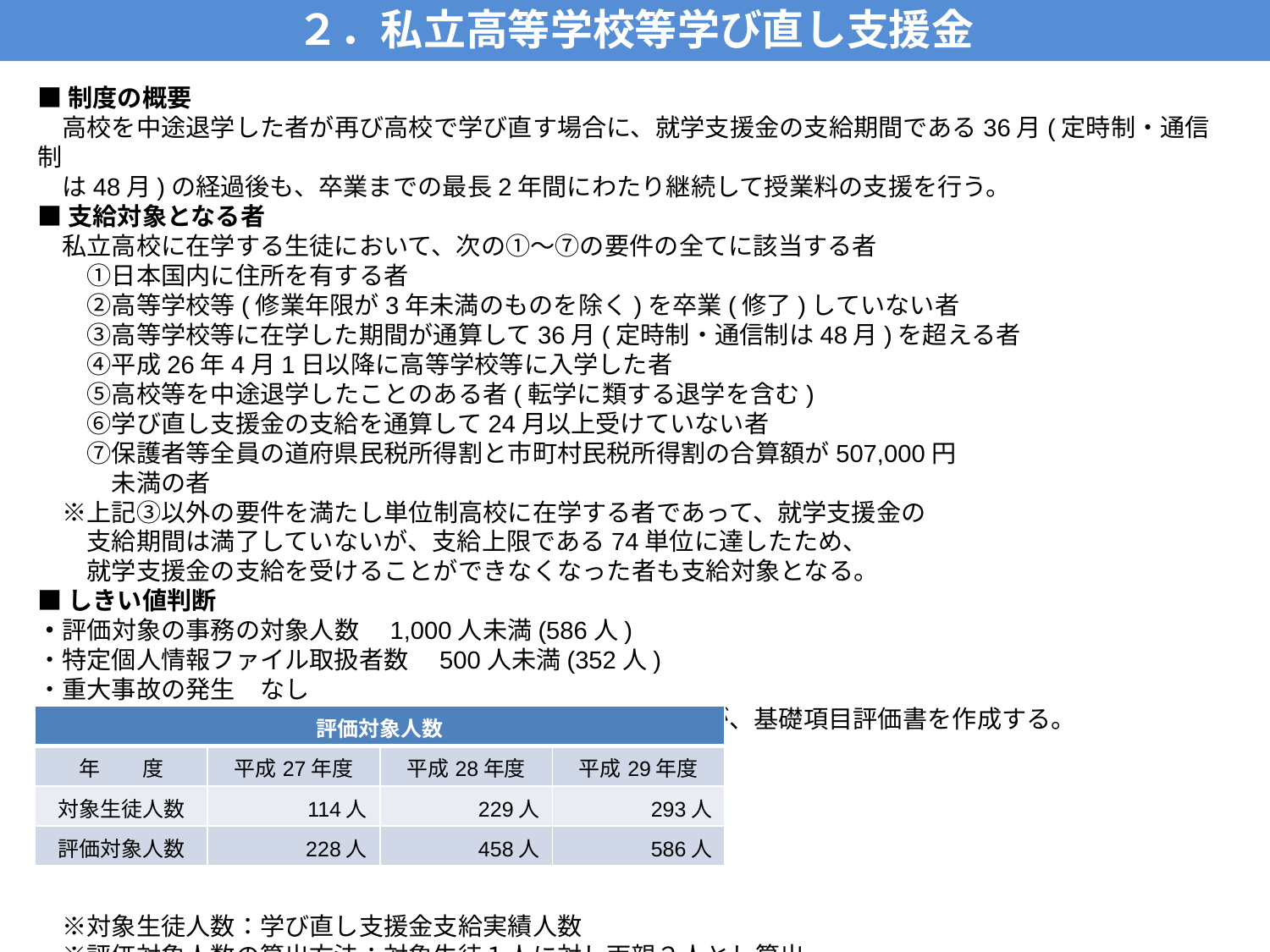

# ２．私立高等学校等学び直し支援金
■制度の概要
　高校を中途退学した者が再び高校で学び直す場合に、就学支援金の支給期間である36月(定時制・通信制
　は48月)の経過後も、卒業までの最長2年間にわたり継続して授業料の支援を行う。
■支給対象となる者
　私立高校に在学する生徒において、次の①～⑦の要件の全てに該当する者
　　①日本国内に住所を有する者
　　②高等学校等(修業年限が3年未満のものを除く)を卒業(修了)していない者
　　③高等学校等に在学した期間が通算して36月(定時制・通信制は48月)を超える者
　　④平成26年4月1日以降に高等学校等に入学した者
　　⑤高校等を中途退学したことのある者(転学に類する退学を含む)
　　⑥学び直し支援金の支給を通算して24月以上受けていない者
　　⑦保護者等全員の道府県民税所得割と市町村民税所得割の合算額が507,000円
　　　未満の者
　※上記③以外の要件を満たし単位制高校に在学する者であって、就学支援金の
　　支給期間は満了していないが、支給上限である74単位に達したため、
　　就学支援金の支給を受けることができなくなった者も支給対象となる。
■しきい値判断
・評価対象の事務の対象人数　1,000人未満(586人)
・特定個人情報ファイル取扱者数　500人未満(352人)
・重大事故の発生　なし
　しきい値判断結果　⇒評価の実施は義務付けられていないが、基礎項目評価書を作成する。

　※対象生徒人数：学び直し支援金支給実績人数
　※評価対象人数の算出方法：対象生徒１人に対し両親２人とし算出。
| 評価対象人数 |  |  |  |
| --- | --- | --- | --- |
| 年　　度 | 平成27年度 | 平成28年度 | 平成29年度 |
| 対象生徒人数 | 114人 | 229人 | 293人 |
| 評価対象人数 | 228人 | 458人 | 586人 |